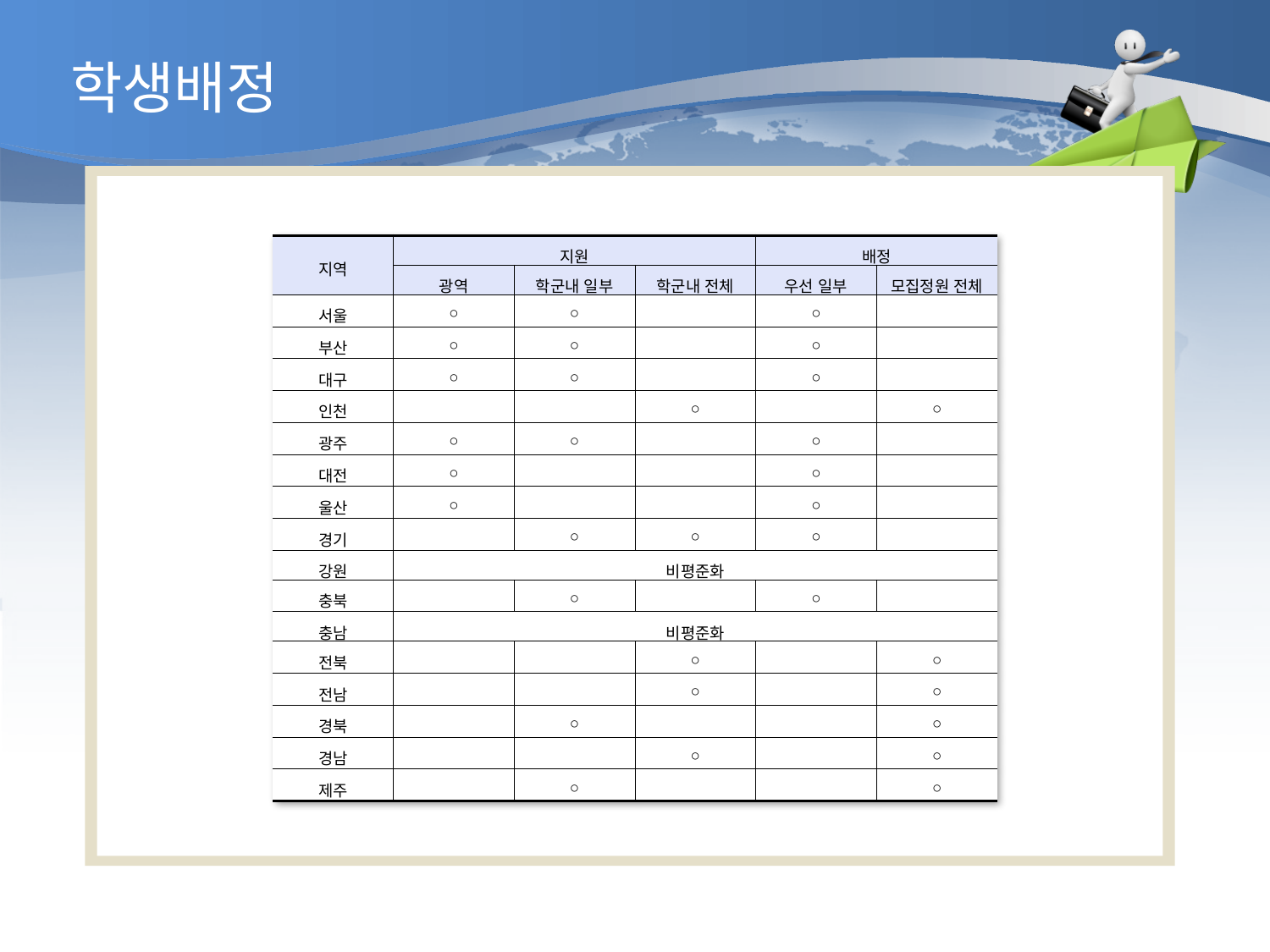

학생배정

| 지역 | 지원 |  |  | 배정 |  |
| --- | --- | --- | --- | --- | --- |
|  | 광역 | 학군내 일부 | 학군내 전체 | 우선 일부 | 모집정원 전체 |
| 서울 | ○ | ○ |  | ○ |  |
| 부산 | ○ | ○ |  | ○ |  |
| 대구 | ○ | ○ |  | ○ |  |
| 인천 |  |  | ○ |  | ○ |
| 광주 | ○ | ○ |  | ○ |  |
| 대전 | ○ |  |  | ○ |  |
| 울산 | ○ |  |  | ○ |  |
| 경기 |  | ○ | ○ | ○ |  |
| 강원 | 비평준화 |  |  |  |  |
| 충북 |  | ○ |  | ○ |  |
| 충남 | 비평준화 |  |  |  |  |
| 전북 |  |  | ○ |  | ○ |
| 전남 |  |  | ○ |  | ○ |
| 경북 |  | ○ |  |  | ○ |
| 경남 |  |  | ○ |  | ○ |
| 제주 |  | ○ |  |  | ○ |